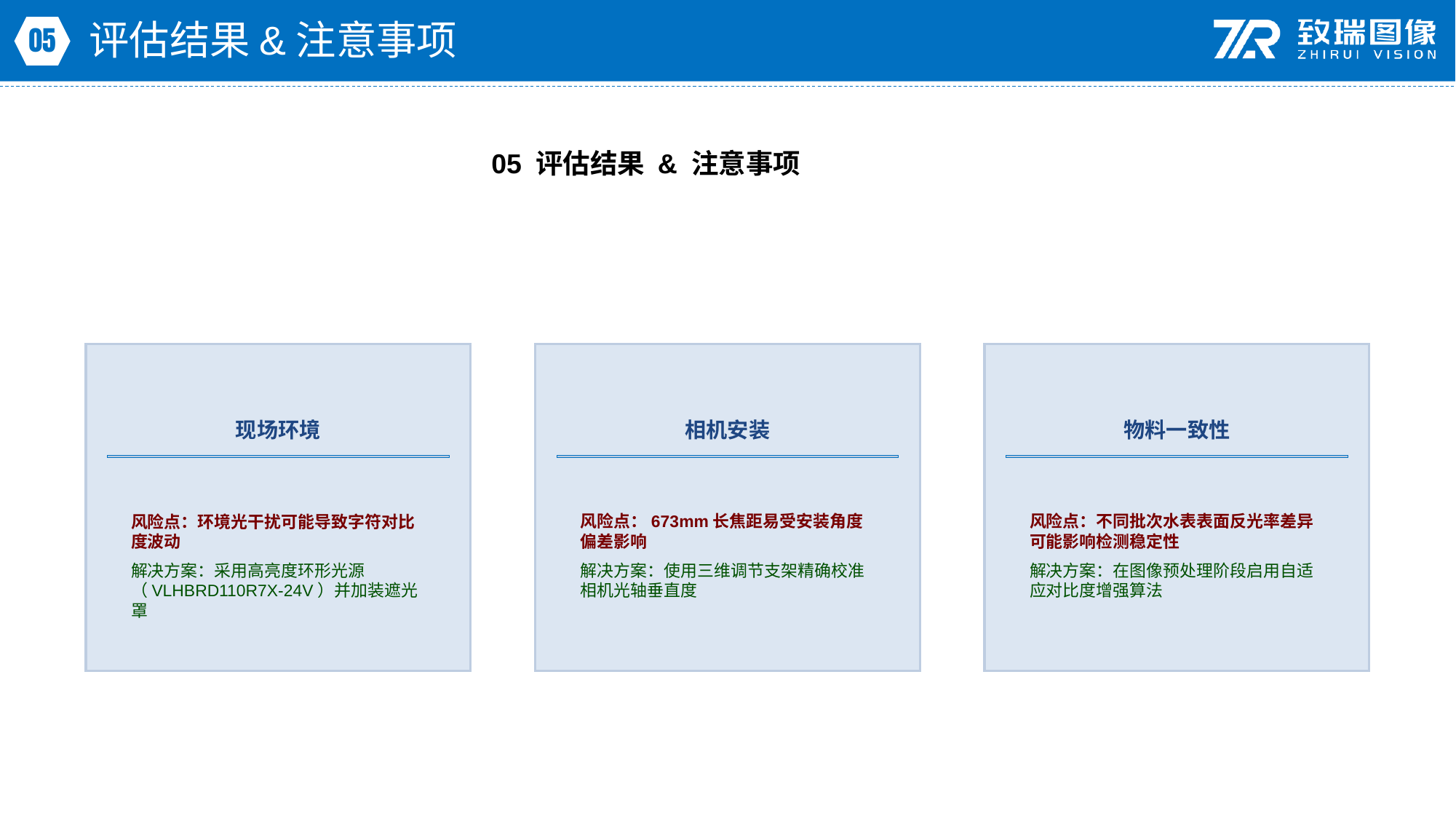

评估结果&注意事项
05

05 评估结果 & 注意事项

现场环境

相机安装

物料一致性

风险点：环境光干扰可能导致字符对比度波动
解决方案：采用高亮度环形光源（VLHBRD110R7X-24V）并加装遮光罩

风险点：673mm长焦距易受安装角度偏差影响
解决方案：使用三维调节支架精确校准相机光轴垂直度

风险点：不同批次水表表面反光率差异可能影响检测稳定性
解决方案：在图像预处理阶段启用自适应对比度增强算法